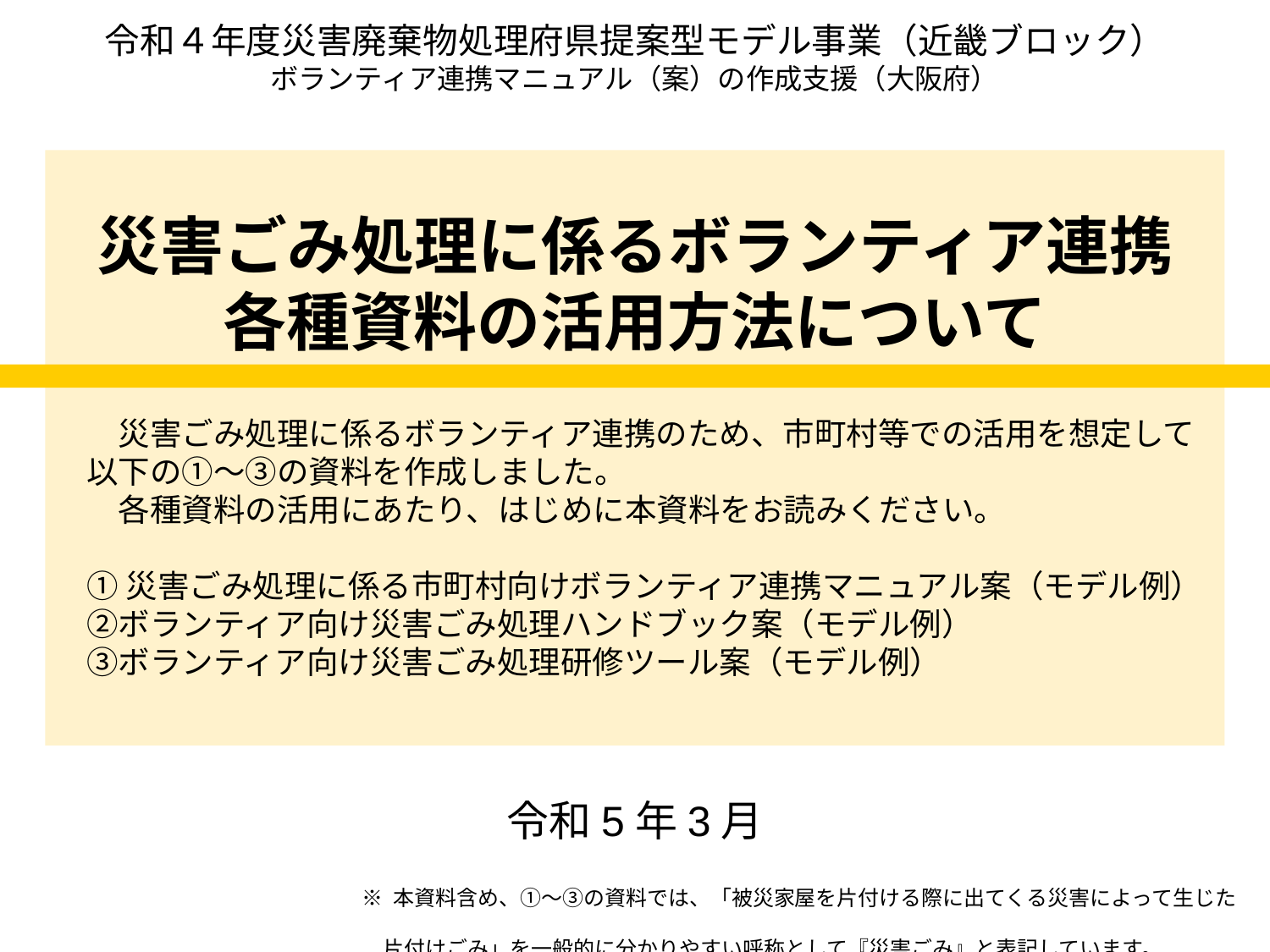

令和４年度災害廃棄物処理府県提案型モデル事業（近畿ブロック）
ボランティア連携マニュアル（案）の作成支援（大阪府）

# 災害ごみ処理に係るボランティア連携各種資料の活用方法について

　災害ごみ処理に係るボランティア連携のため、市町村等での活用を想定して
以下の①～③の資料を作成しました。
　各種資料の活用にあたり、はじめに本資料をお読みください。

①災害ごみ処理に係る市町村向けボランティア連携マニュアル案（モデル例）
②ボランティア向け災害ごみ処理ハンドブック案（モデル例）
③ボランティア向け災害ごみ処理研修ツール案（モデル例）
令和5年3月
※ 本資料含め、①～③の資料では、「被災家屋を片付ける際に出てくる災害によって生じた
　片付けごみ」を一般的に分かりやすい呼称として『災害ごみ』と表記しています。